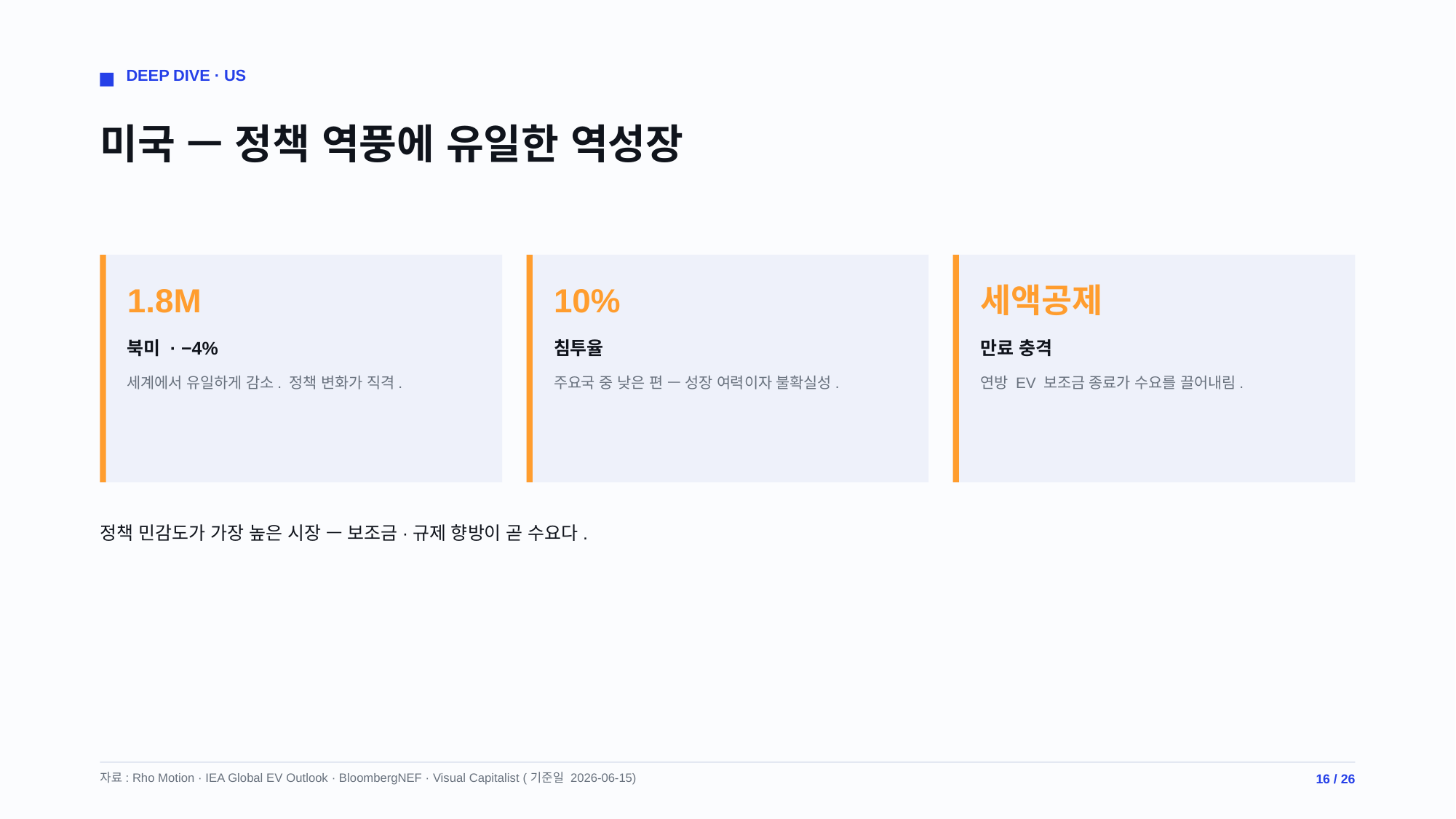

DEEP DIVE · US

미국 — 정책 역풍에 유일한 역성장

1.8M
10%
세액공제
북미 · −4%
침투율
만료 충격
세계에서 유일하게 감소. 정책 변화가 직격.
주요국 중 낮은 편 — 성장 여력이자 불확실성.
연방 EV 보조금 종료가 수요를 끌어내림.
정책 민감도가 가장 높은 시장 — 보조금·규제 향방이 곧 수요다.

자료: Rho Motion · IEA Global EV Outlook · BloombergNEF · Visual Capitalist (기준일 2026-06-15)
16 / 26